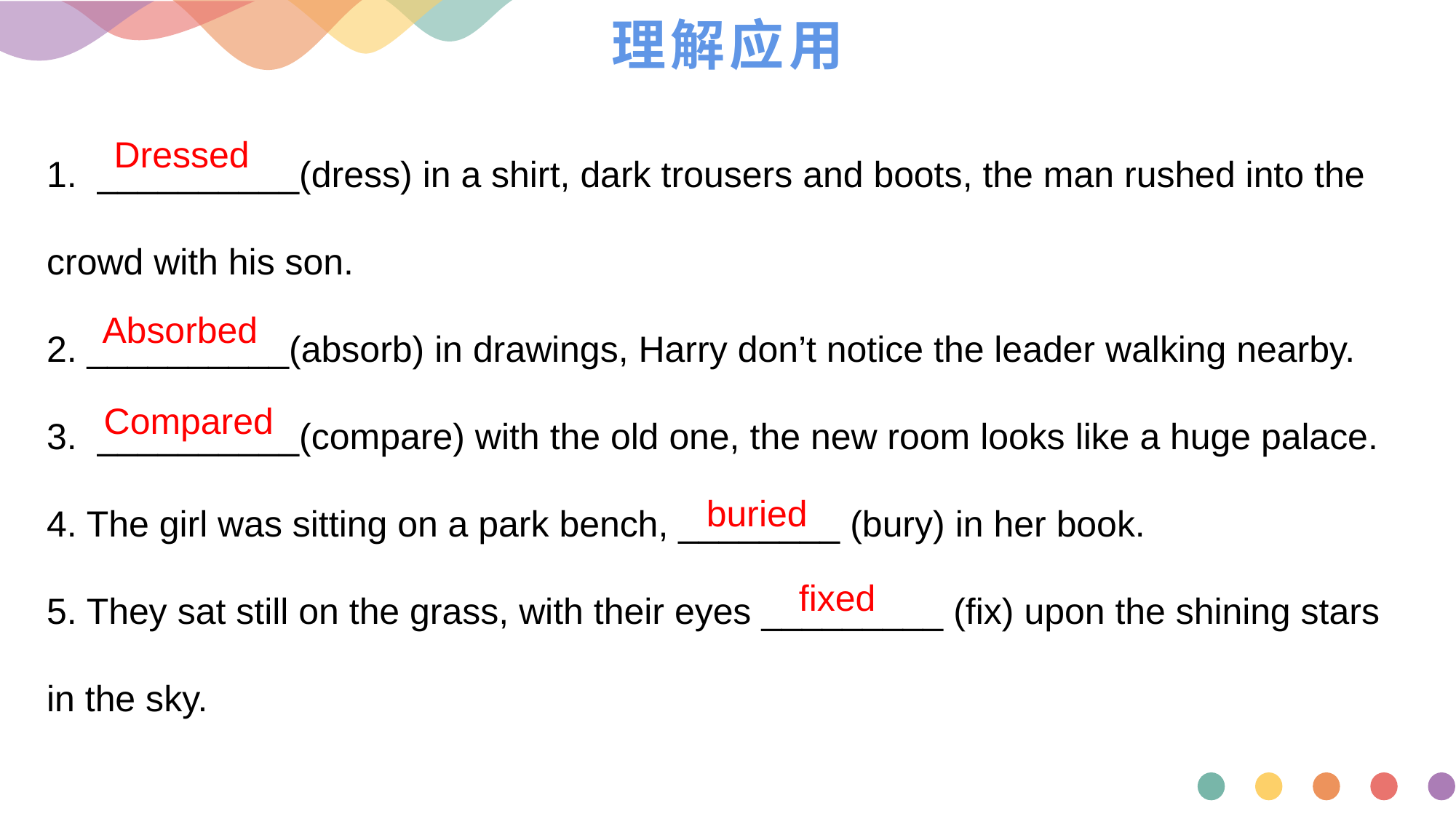

# 理解应用
1.  __________(dress) in a shirt, dark trousers and boots, the man rushed into the crowd with his son.
2. __________(absorb) in drawings, Harry don’t notice the leader walking nearby.
3.  __________(compare) with the old one, the new room looks like a huge palace.
4. The girl was sitting on a park bench, ________ (bury) in her book.
5. They sat still on the grass, with their eyes _________ (fix) upon the shining stars in the sky.
 Dressed
Absorbed
Compared
 buried
 fixed